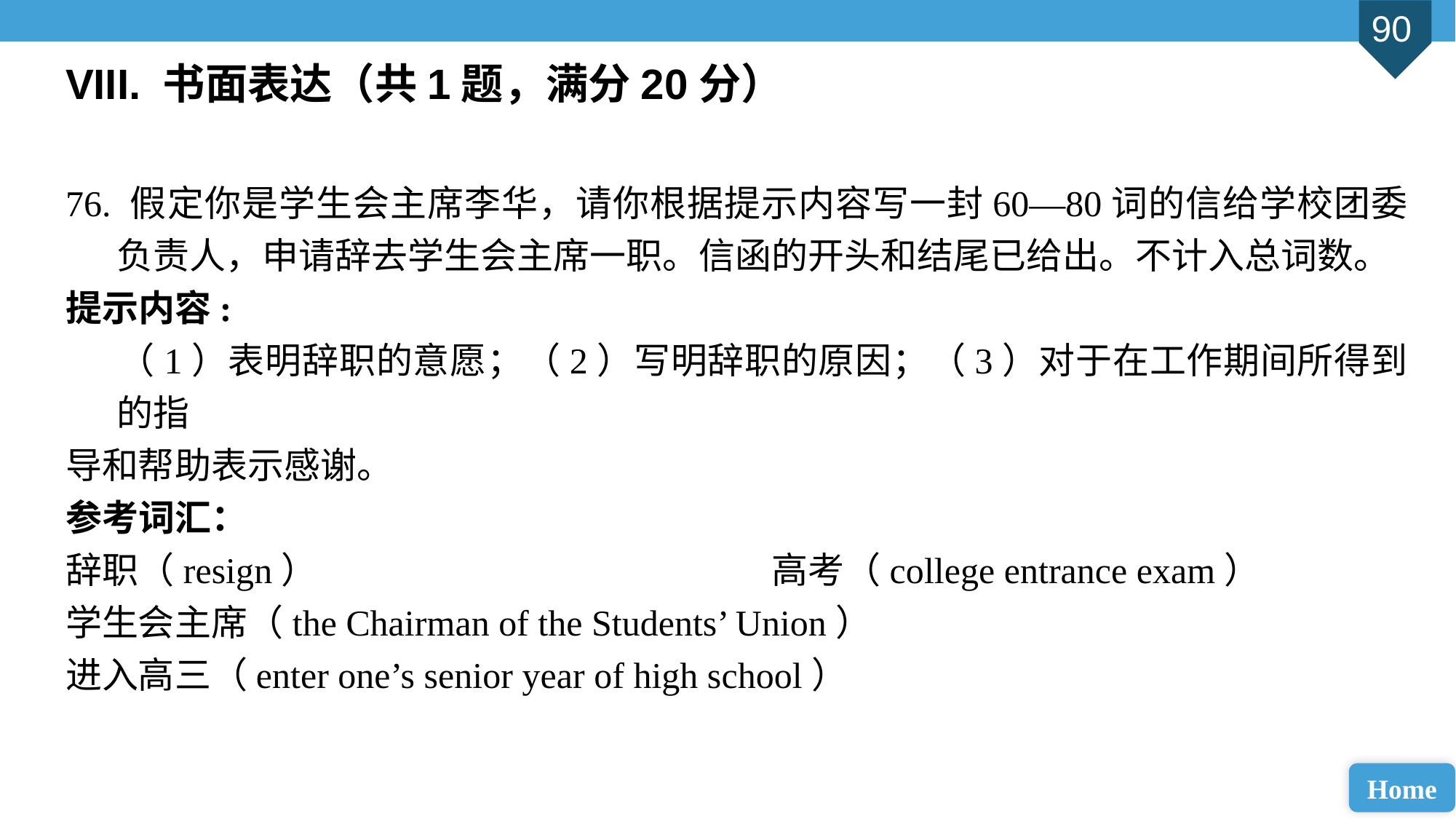

VIII. 书面表达（共1题，满分20分）
76. 假定你是学生会主席李华，请你根据提示内容写一封60—80词的信给学校团委负责人，申请辞去学生会主席一职。信函的开头和结尾已给出。不计入总词数。
提示内容:
     （1）表明辞职的意愿；（2）写明辞职的原因；（3）对于在工作期间所得到的指
导和帮助表示感谢。
参考词汇：
辞职（resign）	 	 			高考（college entrance exam）
学生会主席（the Chairman of the Students’ Union）
进入高三（enter one’s senior year of high school）